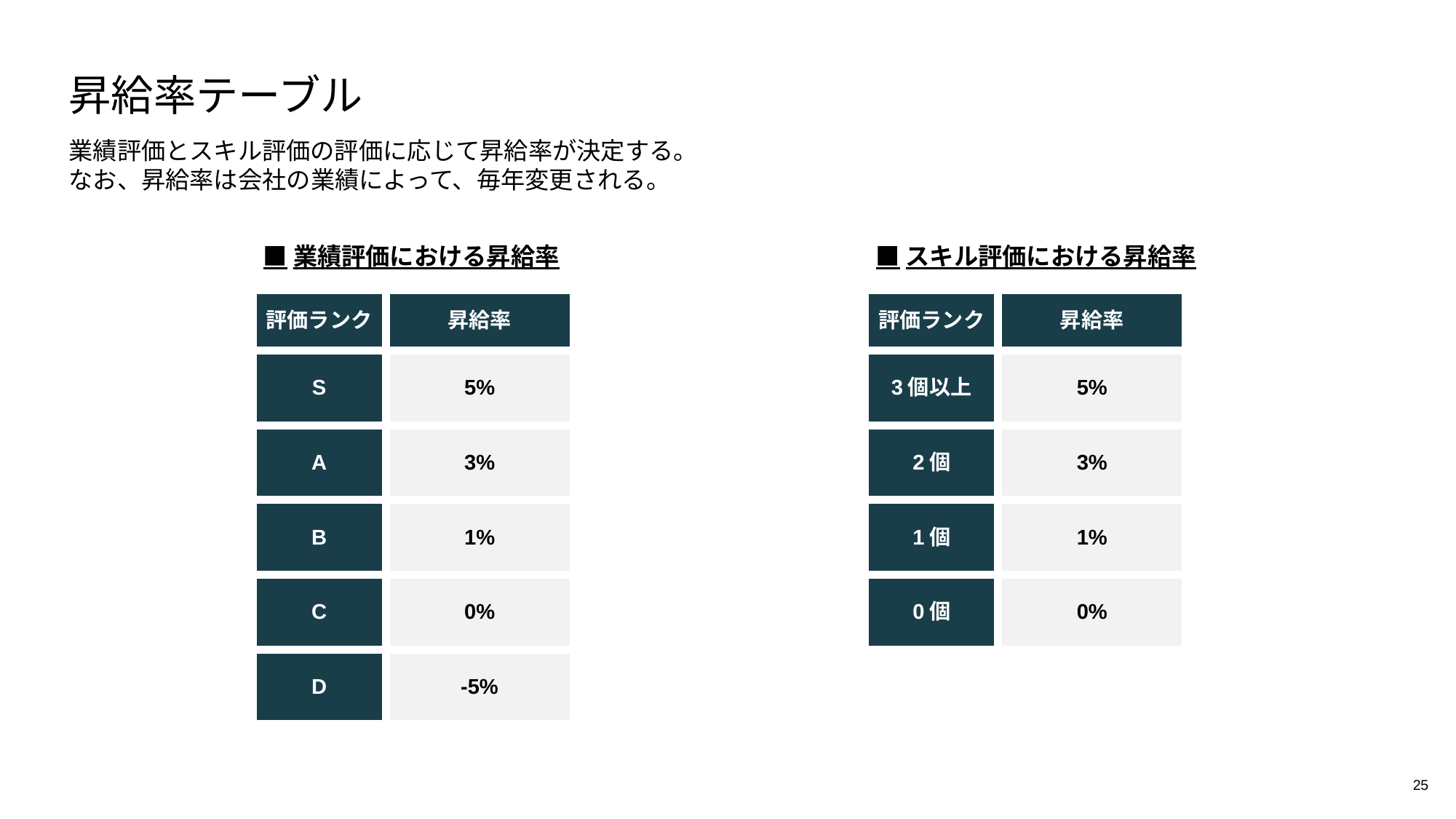

# 昇給率テーブル
業績評価とスキル評価の評価に応じて昇給率が決定する。
なお、昇給率は会社の業績によって、毎年変更される。
■業績評価における昇給率
■スキル評価における昇給率
| 評価ランク | 昇給率 |
| --- | --- |
| S | 5% |
| A | 3% |
| B | 1% |
| C | 0% |
| D | -5% |
| 評価ランク | 昇給率 |
| --- | --- |
| 3個以上 | 5% |
| 2個 | 3% |
| 1個 | 1% |
| 0個 | 0% |
25